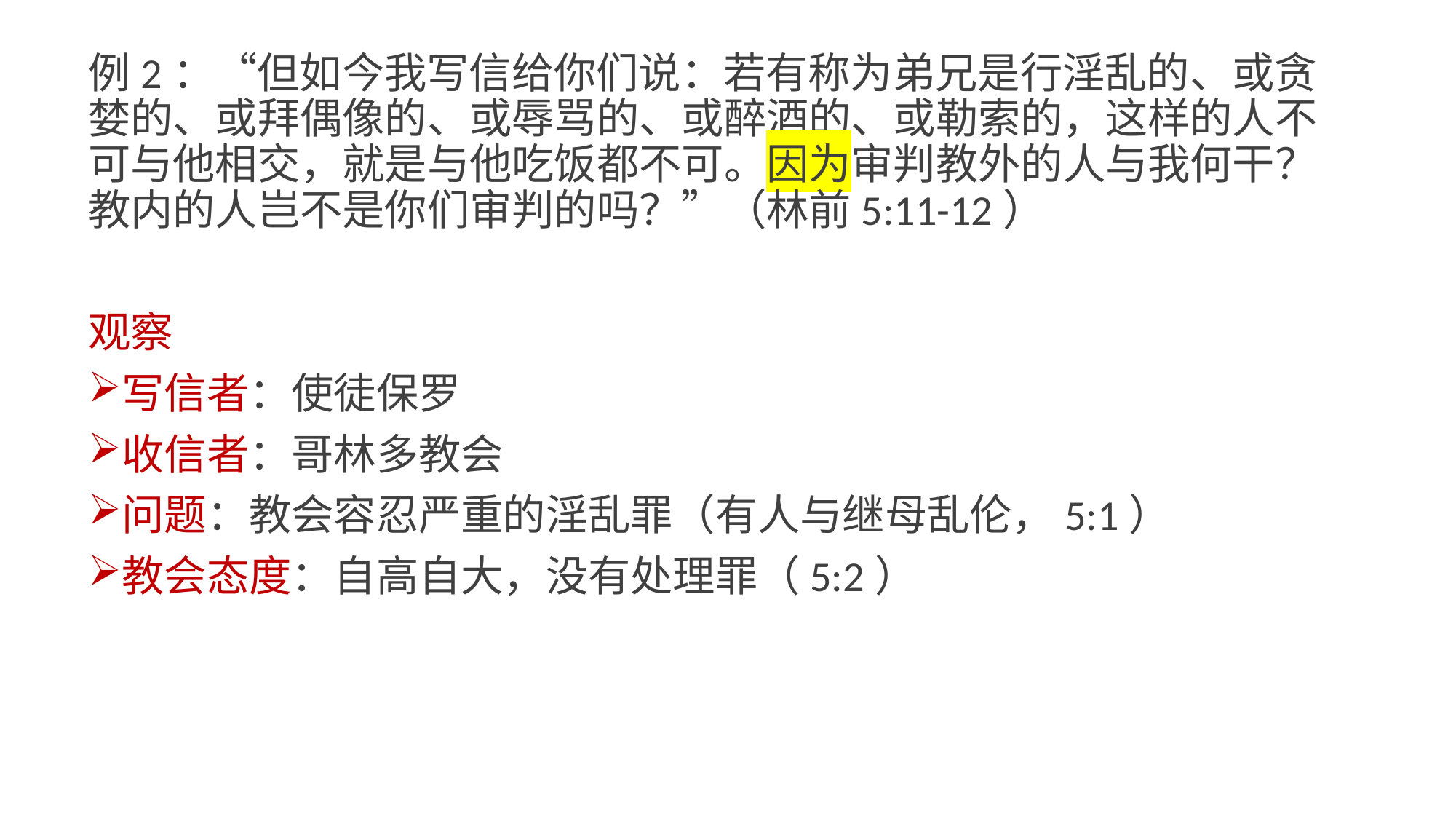

例2：“但如今我写信给你们说：若有称为弟兄是行淫乱的、或贪婪的、或拜偶像的、或辱骂的、或醉酒的、或勒索的，这样的人不可与他相交，就是与他吃饭都不可。因为审判教外的人与我何干？教内的人岂不是你们审判的吗？”（林前5:11-12）

观察
写信者：使徒保罗
收信者：哥林多教会
问题：教会容忍严重的淫乱罪（有人与继母乱伦，5:1）
教会态度：自高自大，没有处理罪（5:2）